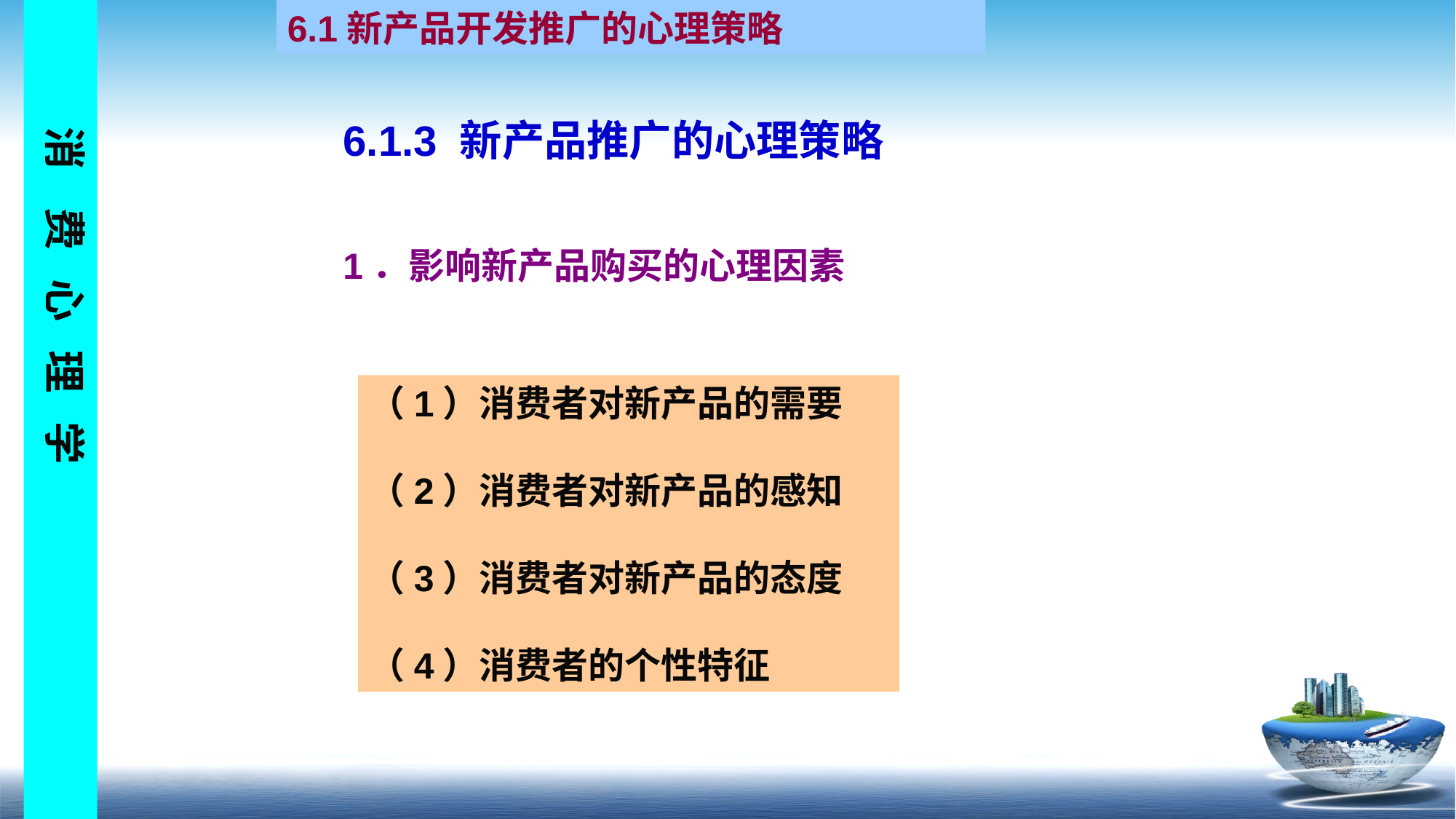

6.1新产品开发推广的心理策略
6.1.3 新产品推广的心理策略
1．影响新产品购买的心理因素
（1）消费者对新产品的需要

（2）消费者对新产品的感知

（3）消费者对新产品的态度

（4）消费者的个性特征